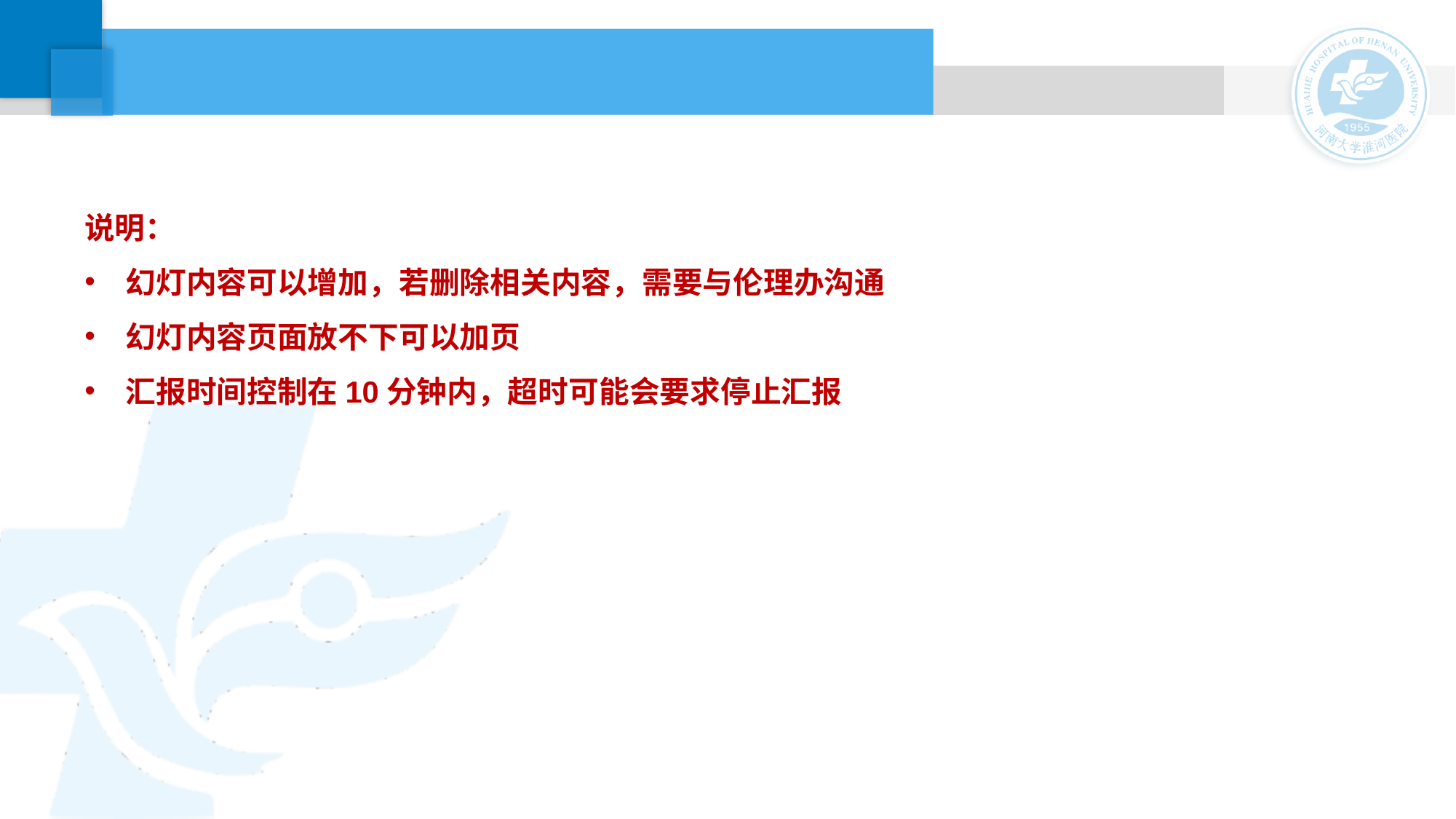

说明：
幻灯内容可以增加，若删除相关内容，需要与伦理办沟通
幻灯内容页面放不下可以加页
汇报时间控制在10分钟内，超时可能会要求停止汇报